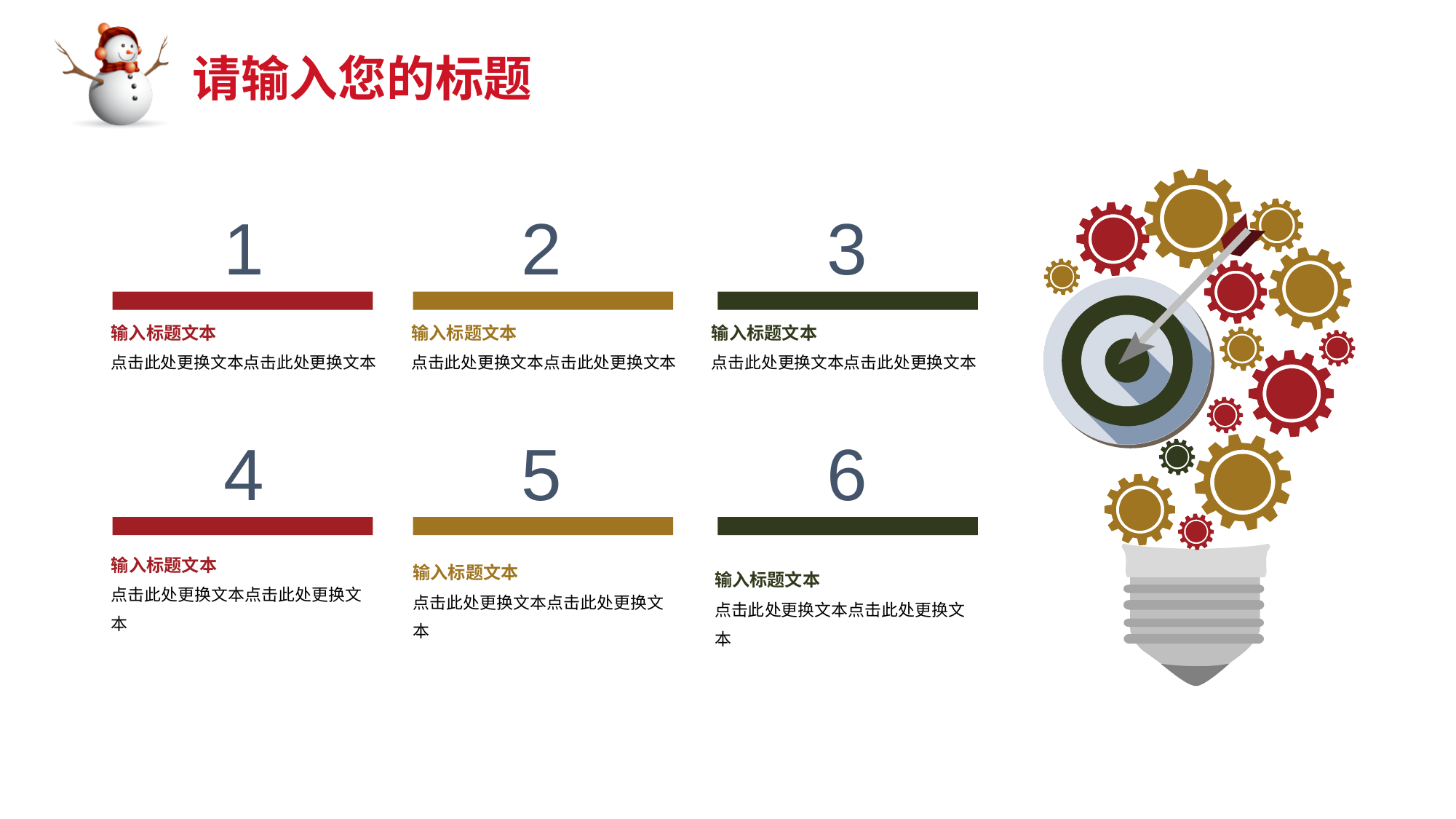

1

输入标题文本
点击此处更换文本点击此处更换文本
2

输入标题文本
点击此处更换文本点击此处更换文本
3

输入标题文本
点击此处更换文本点击此处更换文本
4

输入标题文本
点击此处更换文本点击此处更换文本
5

输入标题文本
点击此处更换文本点击此处更换文本
6

输入标题文本
点击此处更换文本点击此处更换文本